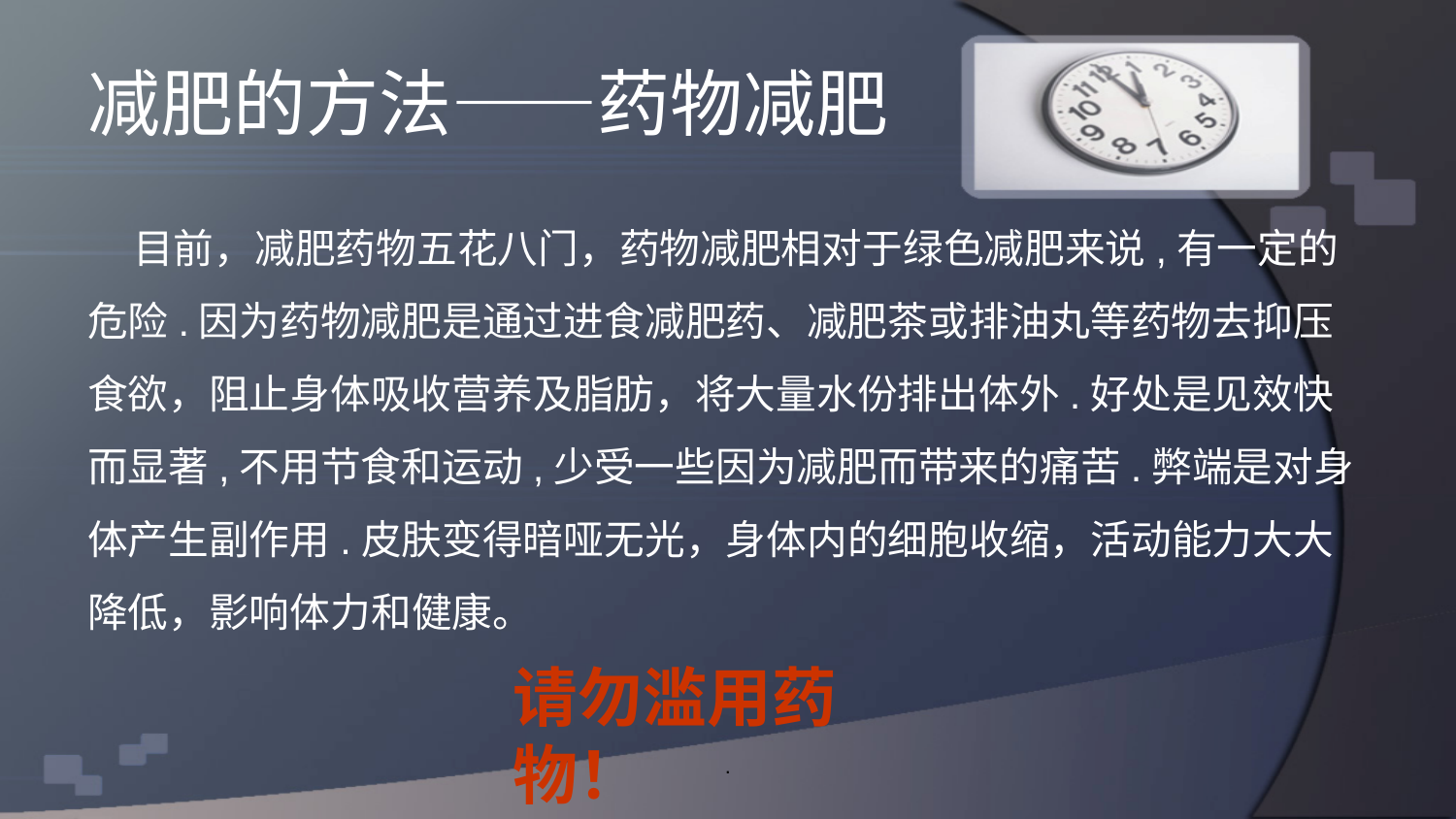

# 减肥的方法——药物减肥
    目前，减肥药物五花八门，药物减肥相对于绿色减肥来说,有一定的危险.因为药物减肥是通过进食减肥药、减肥茶或排油丸等药物去抑压食欲，阻止身体吸收营养及脂肪，将大量水份排出体外.好处是见效快而显著,不用节食和运动,少受一些因为减肥而带来的痛苦.弊端是对身体产生副作用.皮肤变得暗哑无光，身体内的细胞收缩，活动能力大大降低，影响体力和健康。
请勿滥用药物！
.